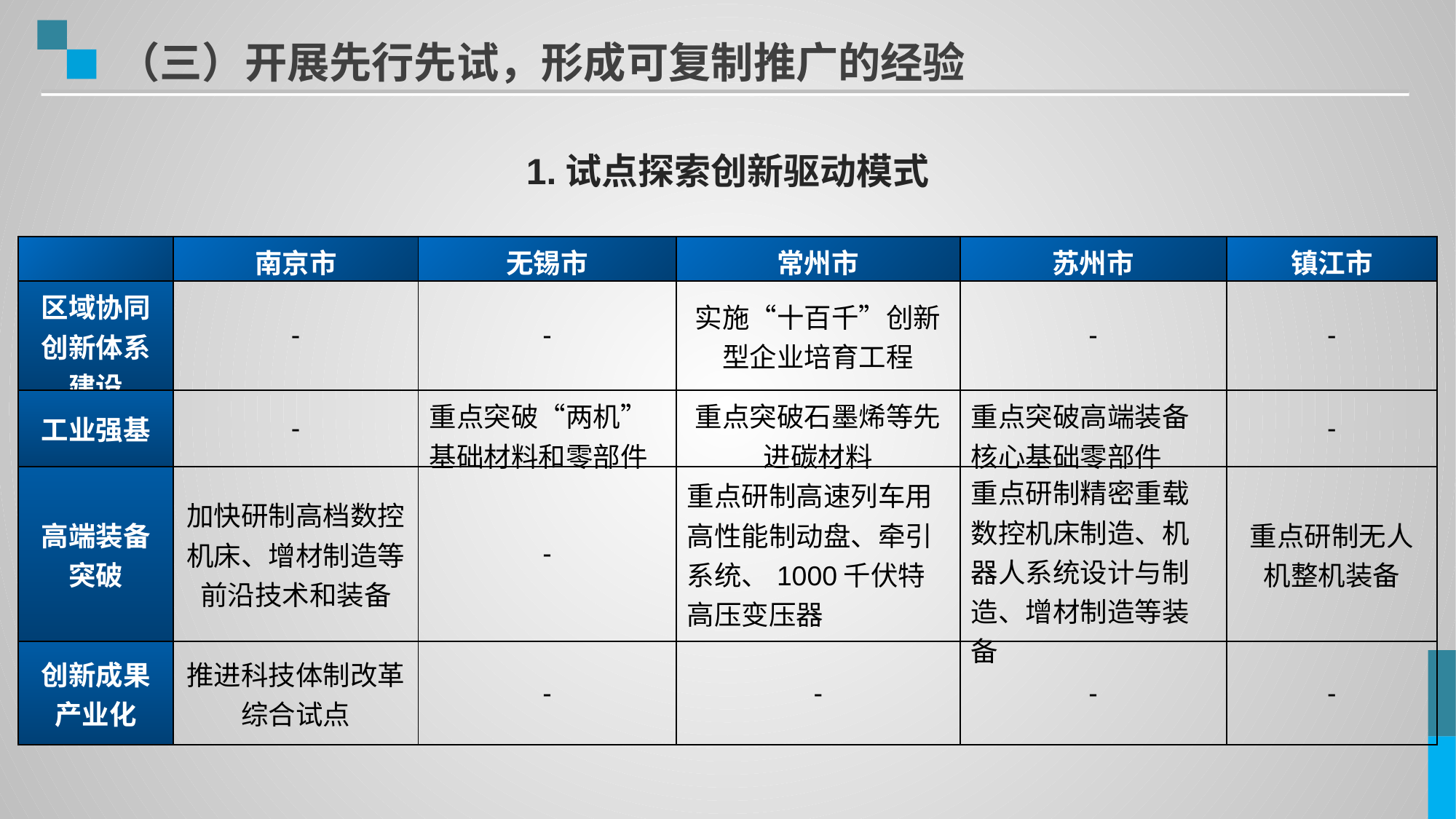

（三）开展先行先试，形成可复制推广的经验
1.试点探索创新驱动模式
|  | 南京市 | 无锡市 | 常州市 | 苏州市 | 镇江市 |
| --- | --- | --- | --- | --- | --- |
| 区域协同创新体系建设 | - | - | 实施“十百千”创新型企业培育工程 | - | - |
| 工业强基 | - | 重点突破“两机”基础材料和零部件 | 重点突破石墨烯等先进碳材料 | 重点突破高端装备核心基础零部件 | - |
| 高端装备突破 | 加快研制高档数控机床、增材制造等前沿技术和装备 | - | 重点研制高速列车用高性能制动盘、牵引系统、1000千伏特高压变压器 | 重点研制精密重载数控机床制造、机器人系统设计与制造、增材制造等装备 | 重点研制无人机整机装备 |
| 创新成果产业化 | 推进科技体制改革综合试点 | - | - | - | - |